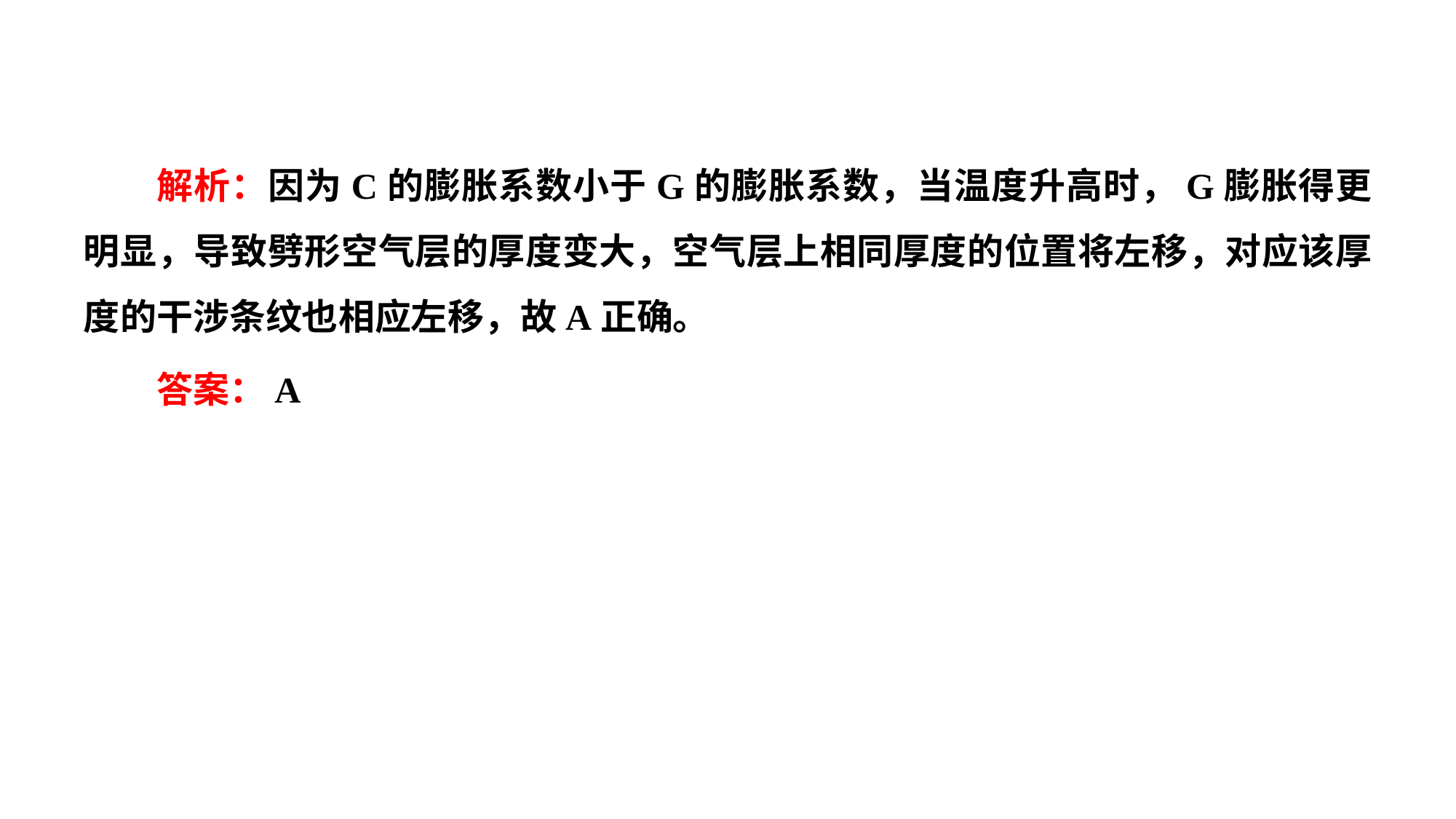

解析：因为C的膨胀系数小于G的膨胀系数，当温度升高时，G膨胀得更明显，导致劈形空气层的厚度变大，空气层上相同厚度的位置将左移，对应该厚度的干涉条纹也相应左移，故A正确。
答案：A